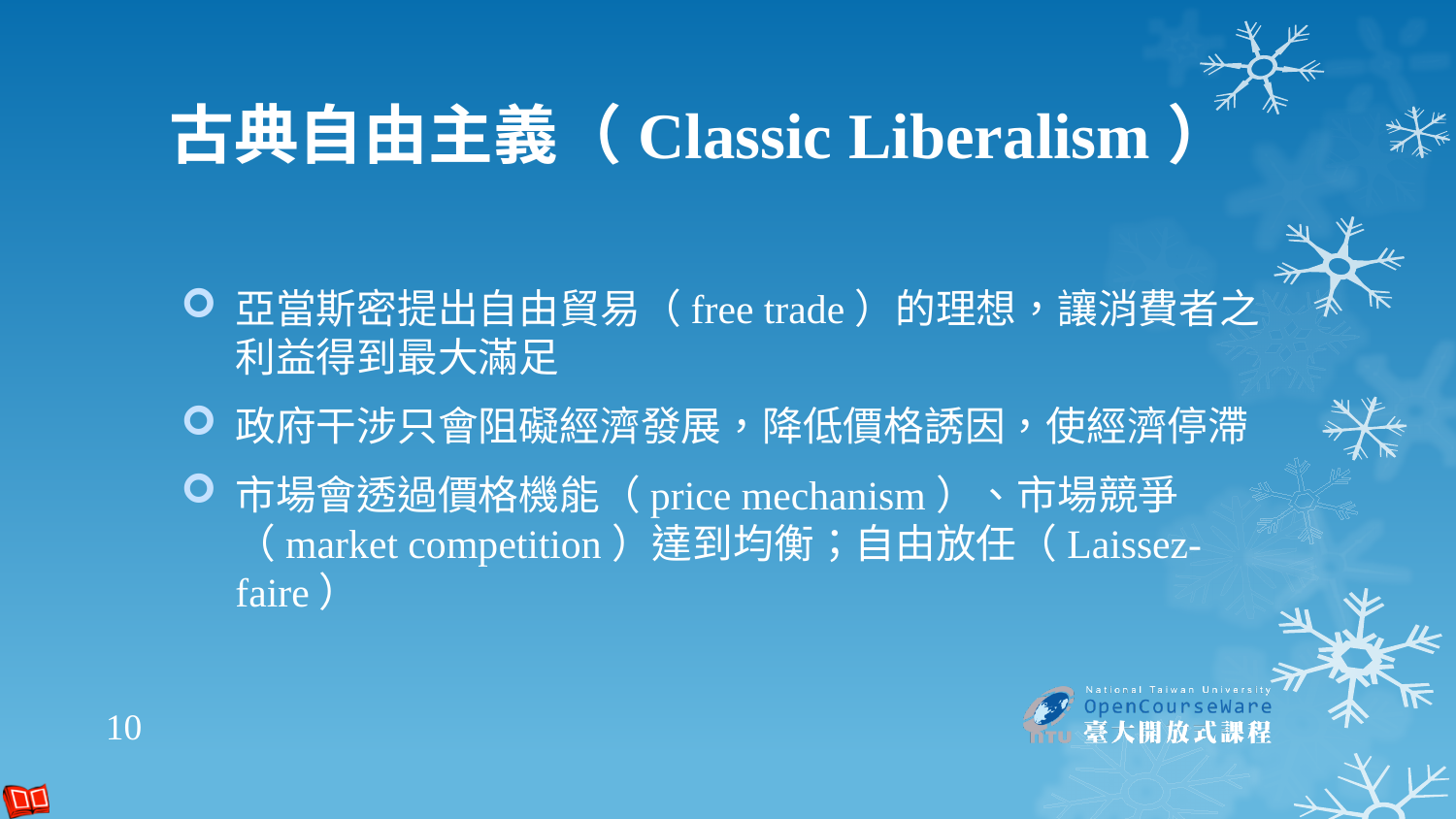

# 古典自由主義（Classic Liberalism）
亞當斯密提出自由貿易（free trade）的理想，讓消費者之利益得到最大滿足
政府干涉只會阻礙經濟發展，降低價格誘因，使經濟停滯
市場會透過價格機能（price mechanism）、市場競爭（market competition）達到均衡；自由放任（Laissez-faire）
10